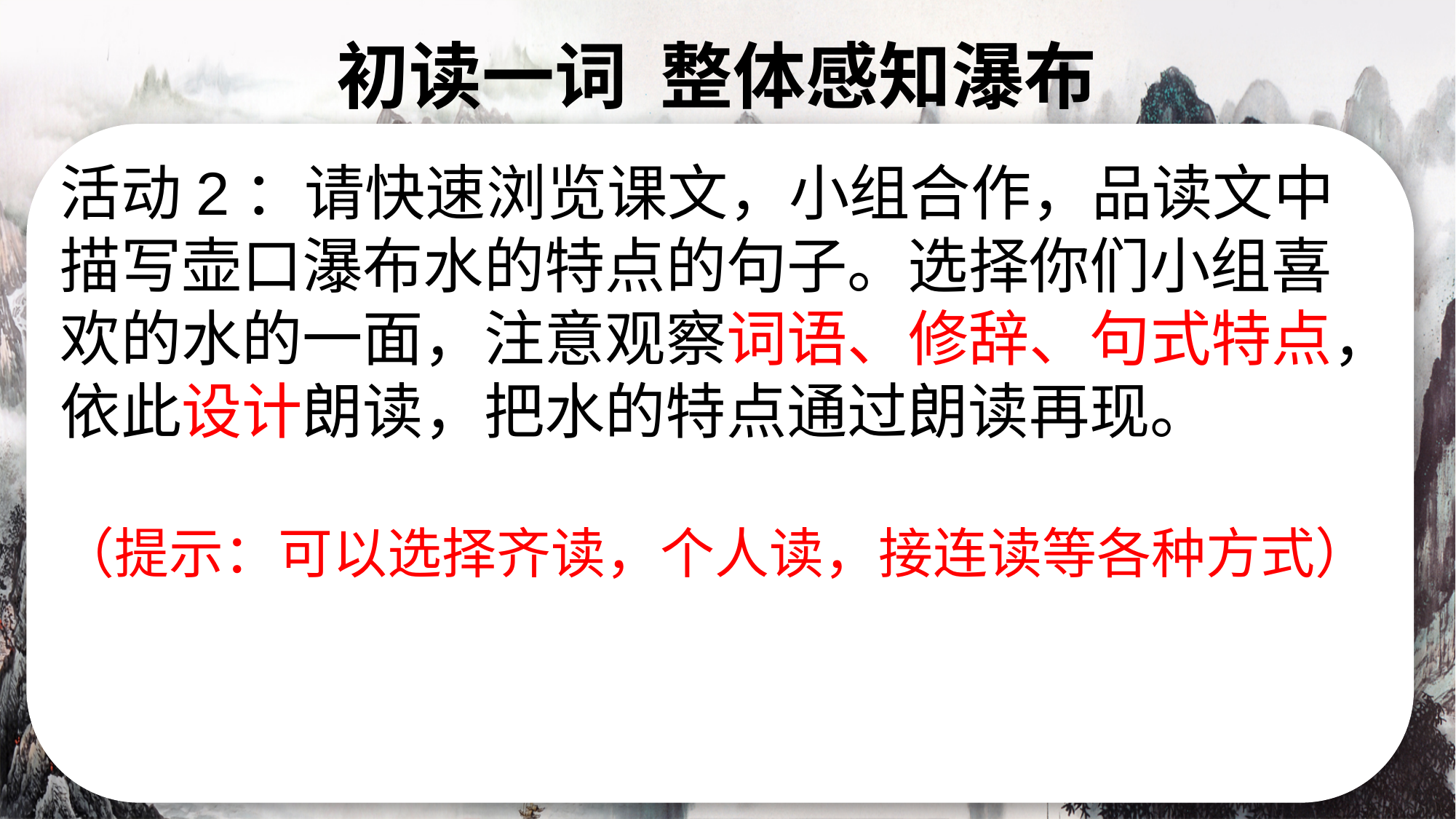

初读一词  整体感知瀑布
一般而言，游记包括三个要素：
所至（作者的游踪）、
所见（作者在游程中目睹的风貌）、
所感（作者由所见所闻而引发的所思所想）。
活动2：请快速浏览课文，小组合作，品读文中描写壶口瀑布水的特点的句子。选择你们小组喜欢的水的一面，注意观察词语、修辞、句式特点，依此设计朗读，把水的特点通过朗读再现。

（提示：可以选择齐读，个人读，接连读等各种方式）